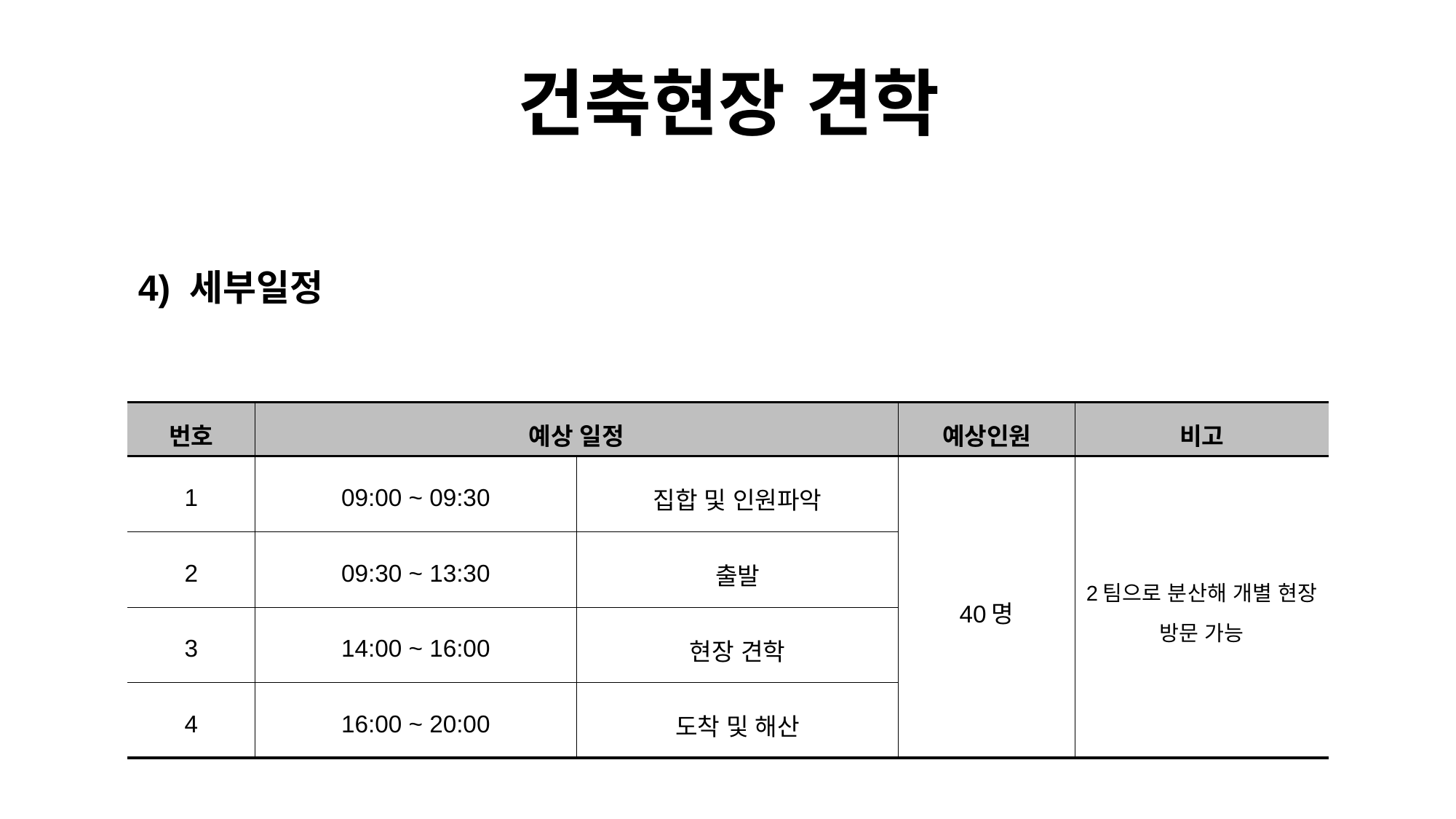

# 건축현장 견학
4) 세부일정
| 번호 | 예상 일정 |  | 예상인원 | 비고 |
| --- | --- | --- | --- | --- |
| 1 | 09:00 ~ 09:30 | 집합 및 인원파악 | 40명 | 2팀으로 분산해 개별 현장 방문 가능 |
| 2 | 09:30 ~ 13:30 | 출발 |  |  |
| 3 | 14:00 ~ 16:00 | 현장 견학 |  |  |
| 4 | 16:00 ~ 20:00 | 도착 및 해산 |  |  |